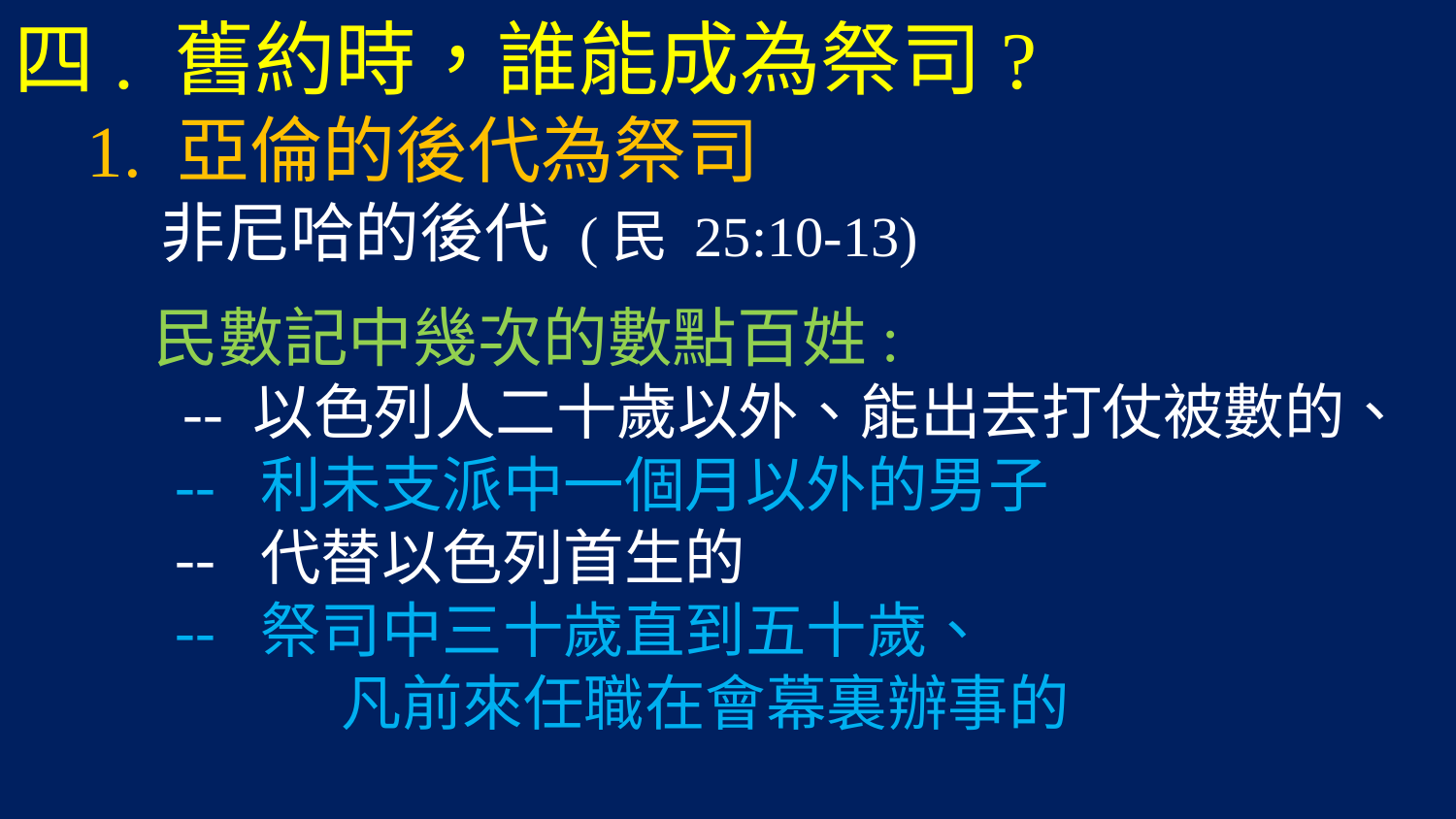

四. 舊約時，誰能成為祭司?
    1. 亞倫的後代為祭司
         非尼哈的後代 (民 25:10-13)

          民數記中幾次的數點百姓:
            -- 以色列人二十歲以外、能出去打仗被數的、
	 --  利未支派中一個月以外的男子
	 --  代替以色列首生的
	 --  祭司中三十歲直到五十歲、
                       凡前來任職在會幕裏辦事的